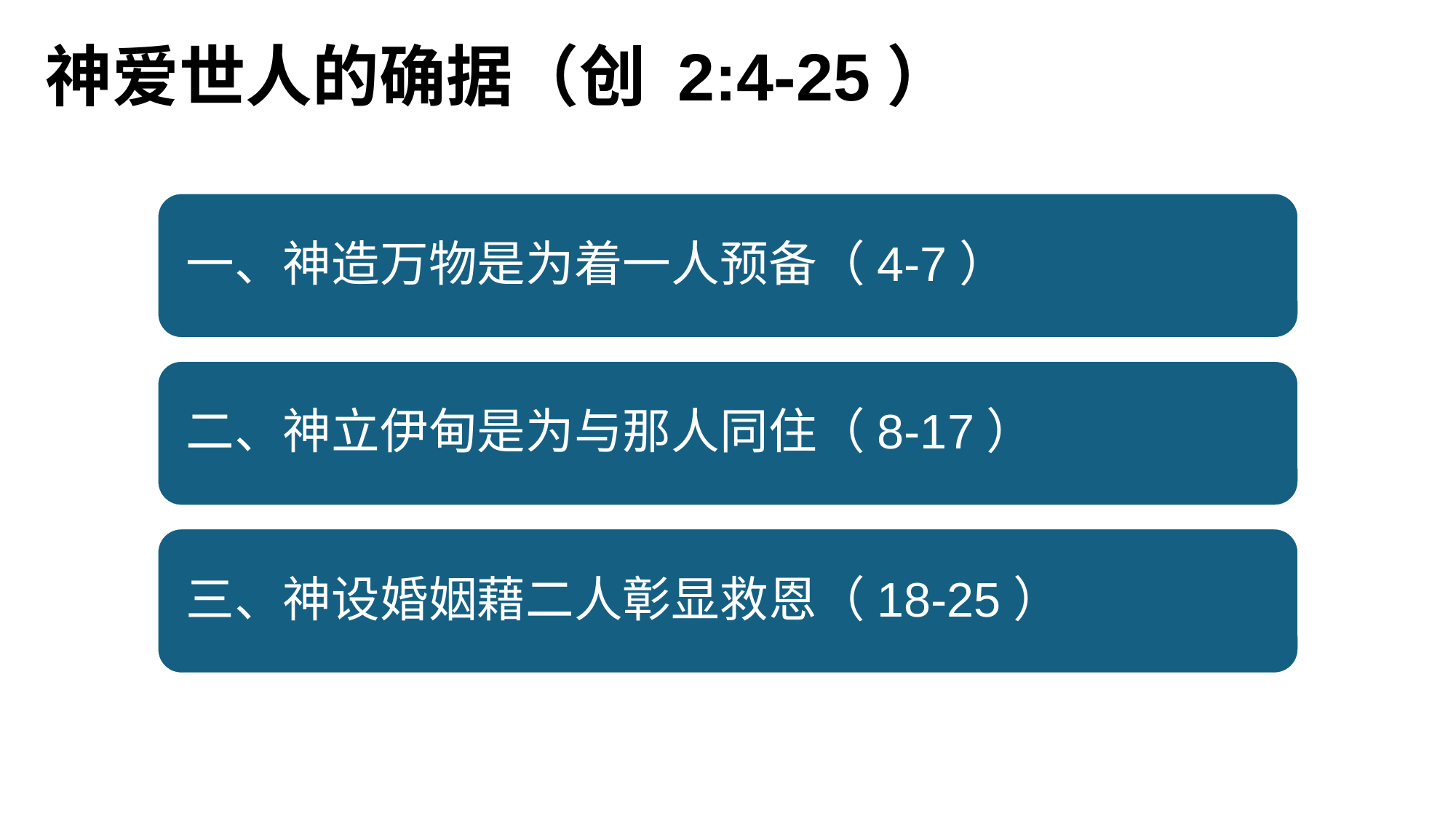

# 神爱世人的确据（创 2:4-25）
一、神造万物是为着一人预备（4-7）
二、神立伊甸是为与那人同住（8-17）
三、神设婚姻藉二人彰显救恩（18-25）